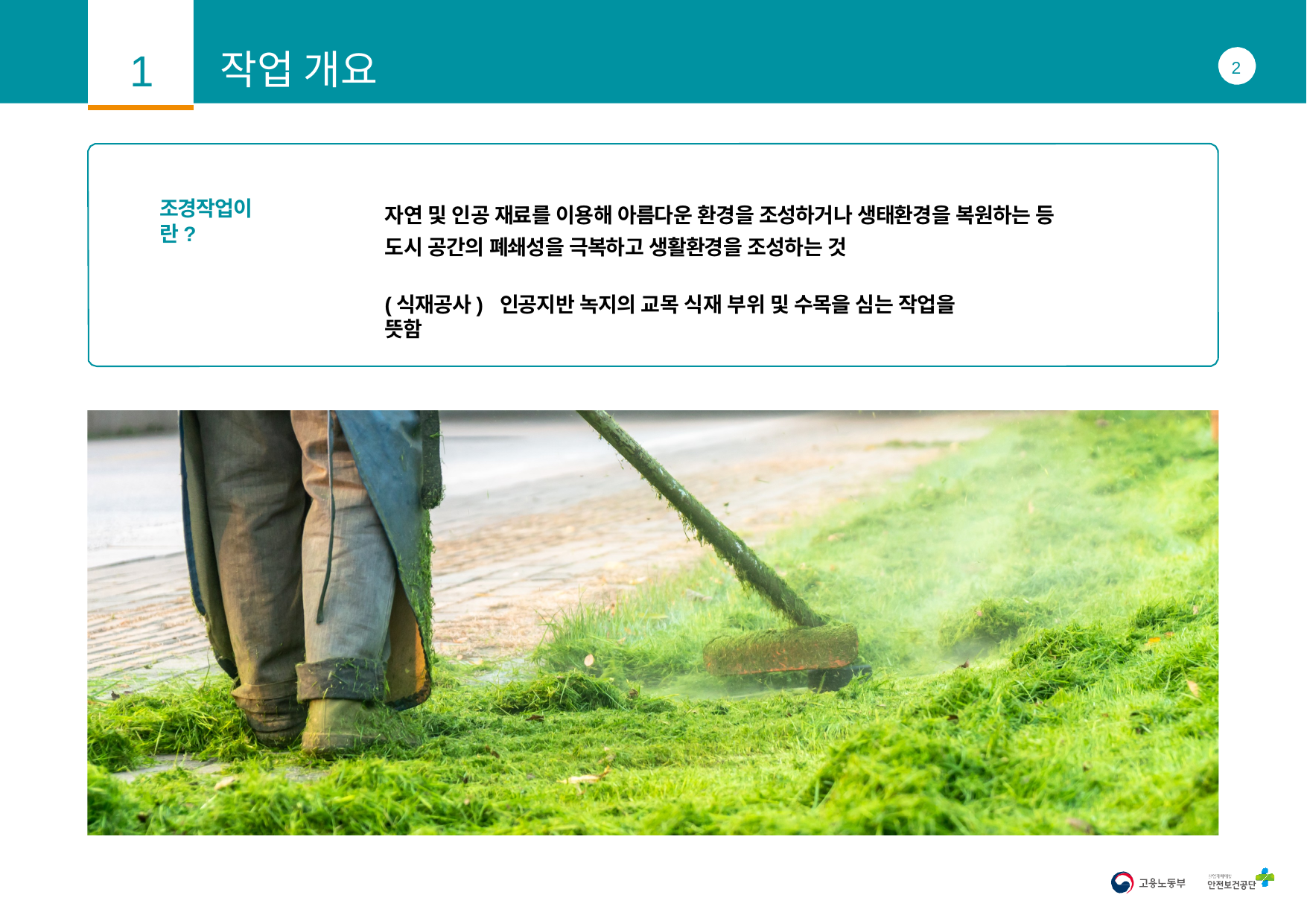

1
# 작업 개요
2

조경작업이란?
자연 및 인공 재료를 이용해 아름다운 환경을 조성하거나 생태환경을 복원하는 등 도시 공간의 폐쇄성을 극복하고 생활환경을 조성하는 것
(식재공사)  인공지반 녹지의 교목 식재 부위 및 수목을 심는 작업을 뜻함